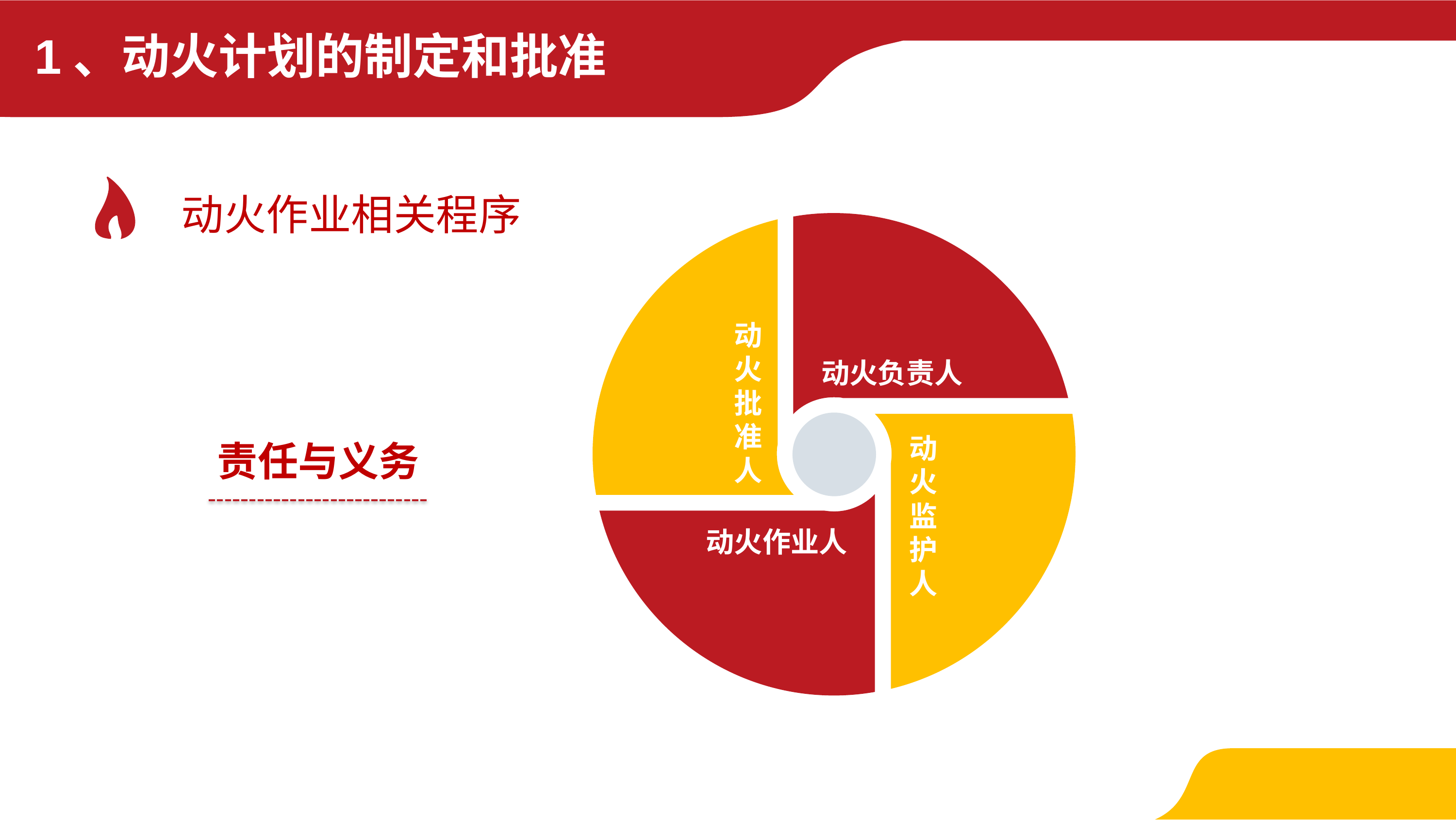

1、动火计划的制定和批准

动火作业相关程序

动
火
批
准
人
动火负责人
动火监护人
动火作业人
责任与义务